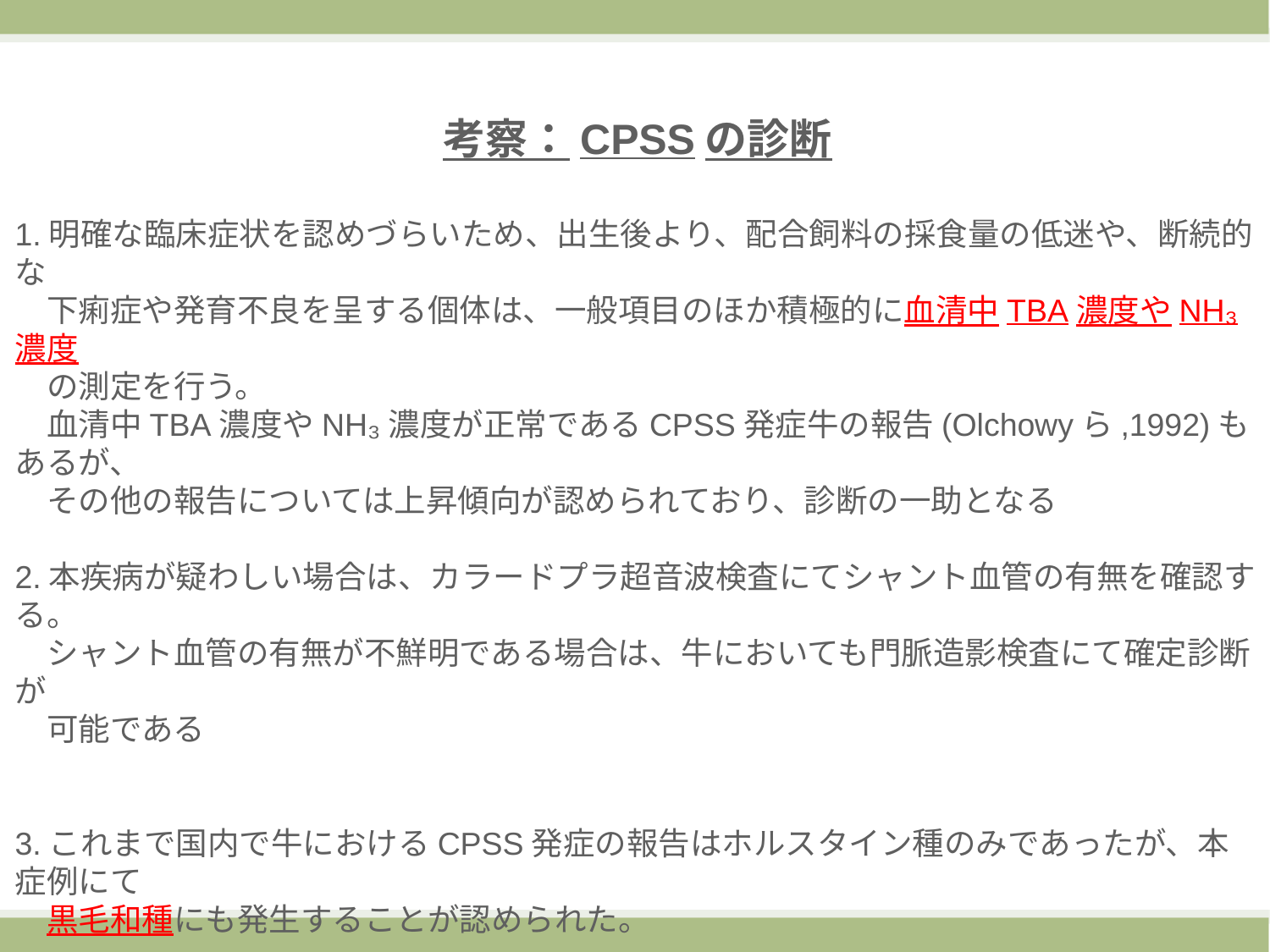

考察：CPSSの診断

1.明確な臨床症状を認めづらいため、出生後より、配合飼料の採食量の低迷や、断続的な
　下痢症や発育不良を呈する個体は、一般項目のほか積極的に血清中TBA濃度やNH₃濃度
　の測定を行う。
　血清中TBA濃度やNH₃濃度が正常であるCPSS発症牛の報告(Olchowyら,1992)もあるが、
　その他の報告については上昇傾向が認められており、診断の一助となる

2.本疾病が疑わしい場合は、カラードプラ超音波検査にてシャント血管の有無を確認する。
　シャント血管の有無が不鮮明である場合は、牛においても門脈造影検査にて確定診断が
　可能である

3.これまで国内で牛におけるCPSS発症の報告はホルスタイン種のみであったが、本症例にて
　黒毛和種にも発生することが認められた。